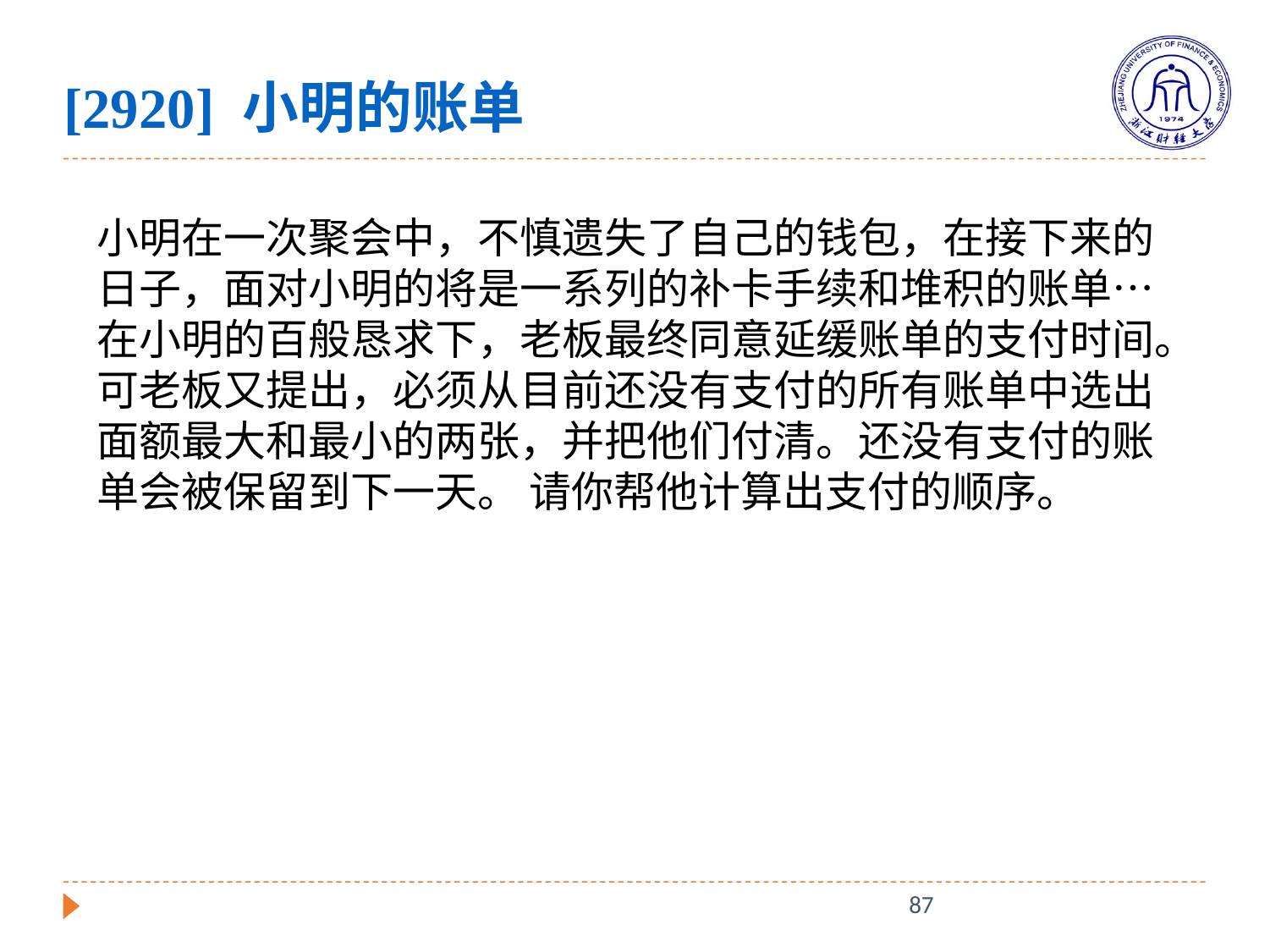

# [2920] 小明的账单
小明在一次聚会中，不慎遗失了自己的钱包，在接下来的日子，面对小明的将是一系列的补卡手续和堆积的账单… 在小明的百般恳求下，老板最终同意延缓账单的支付时间。可老板又提出，必须从目前还没有支付的所有账单中选出面额最大和最小的两张，并把他们付清。还没有支付的账单会被保留到下一天。 请你帮他计算出支付的顺序。
87